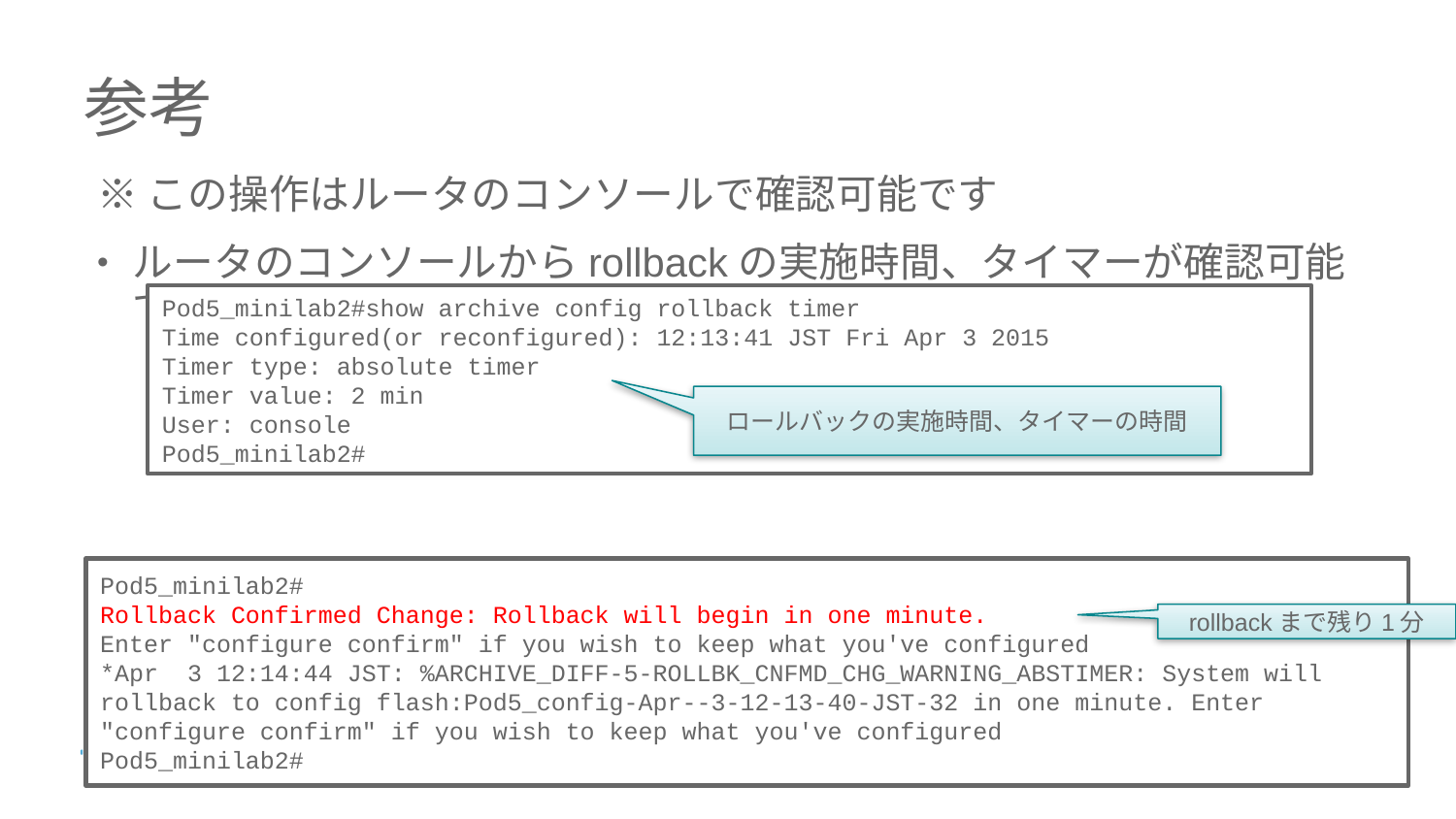

# 参考
※この操作はルータのコンソールで確認可能です
ルータのコンソールからrollbackの実施時間、タイマーが確認可能です

コンソール上ではrollbackするまでの残り時間がSyslogで出力されます
Pod5_minilab2#show archive config rollback timer
Time configured(or reconfigured): 12:13:41 JST Fri Apr 3 2015
Timer type: absolute timer
Timer value: 2 min
User: console
Pod5_minilab2#
ロールバックの実施時間、タイマーの時間
Pod5_minilab2#
Rollback Confirmed Change: Rollback will begin in one minute.
Enter "configure confirm" if you wish to keep what you've configured
*Apr  3 12:14:44 JST: %ARCHIVE_DIFF-5-ROLLBK_CNFMD_CHG_WARNING_ABSTIMER: System will rollback to config flash:Pod5_config-Apr--3-12-13-40-JST-32 in one minute. Enter "configure confirm" if you wish to keep what you've configured
Pod5_minilab2#
rollbackまで残り1分